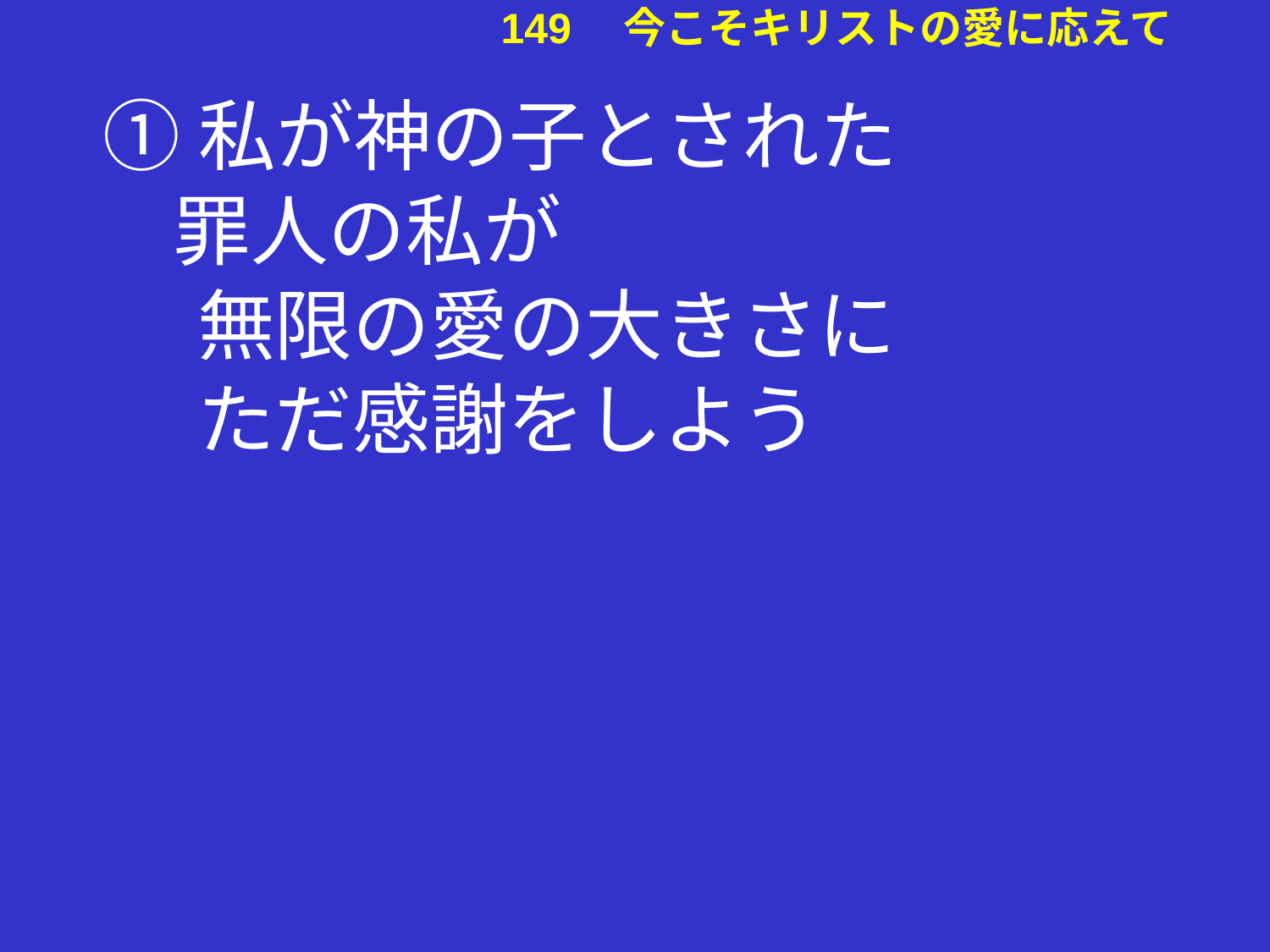

①私が神の子とされた
   罪人の私が
　 無限の愛の大きさに
　 ただ感謝をしよう

# 149　今こそキリストの愛に応えて